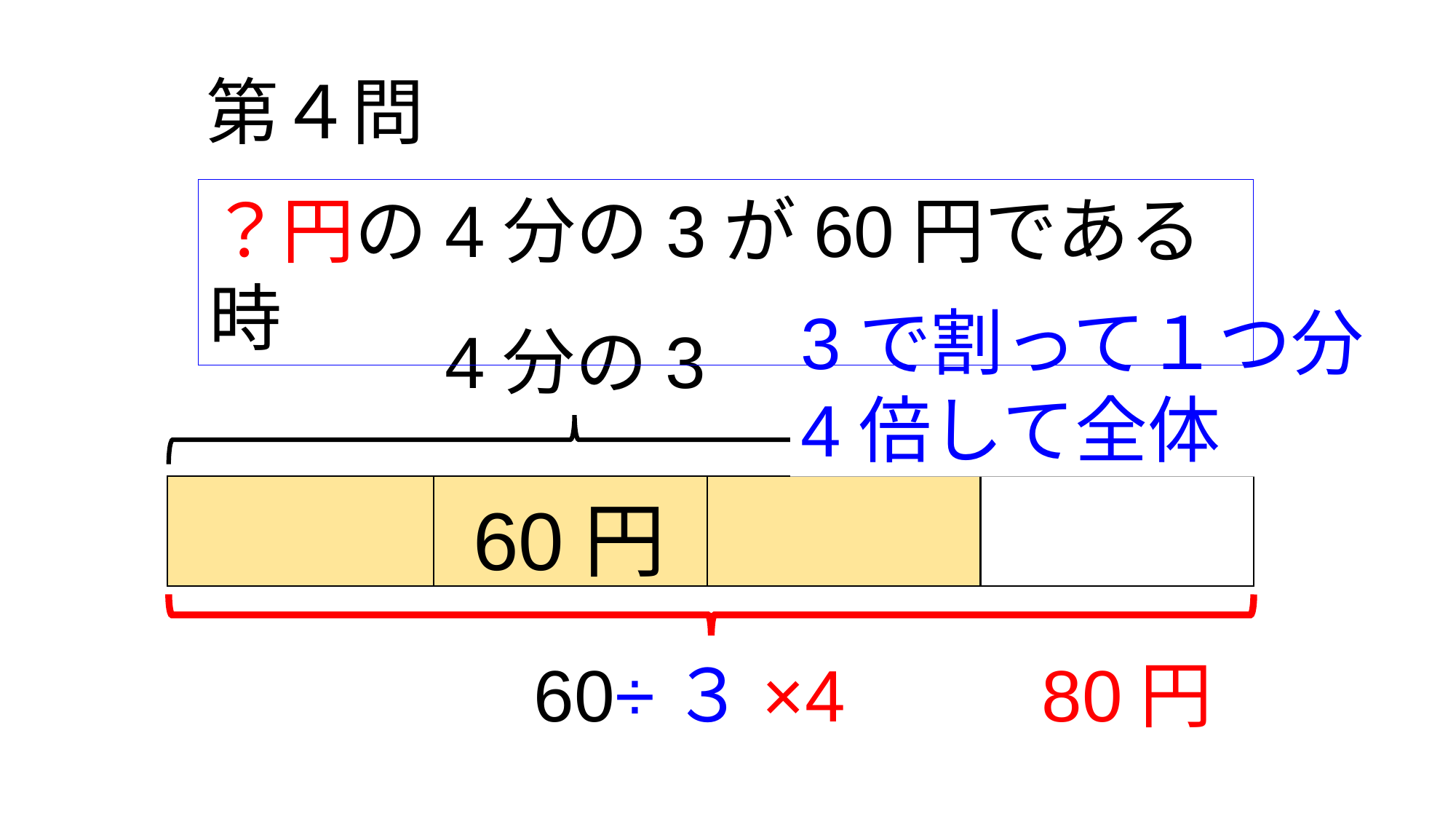

第４問

？円の4分の3が60円である時
3で割って１つ分
4倍して全体
4分の3

60円
60÷３×4
80円